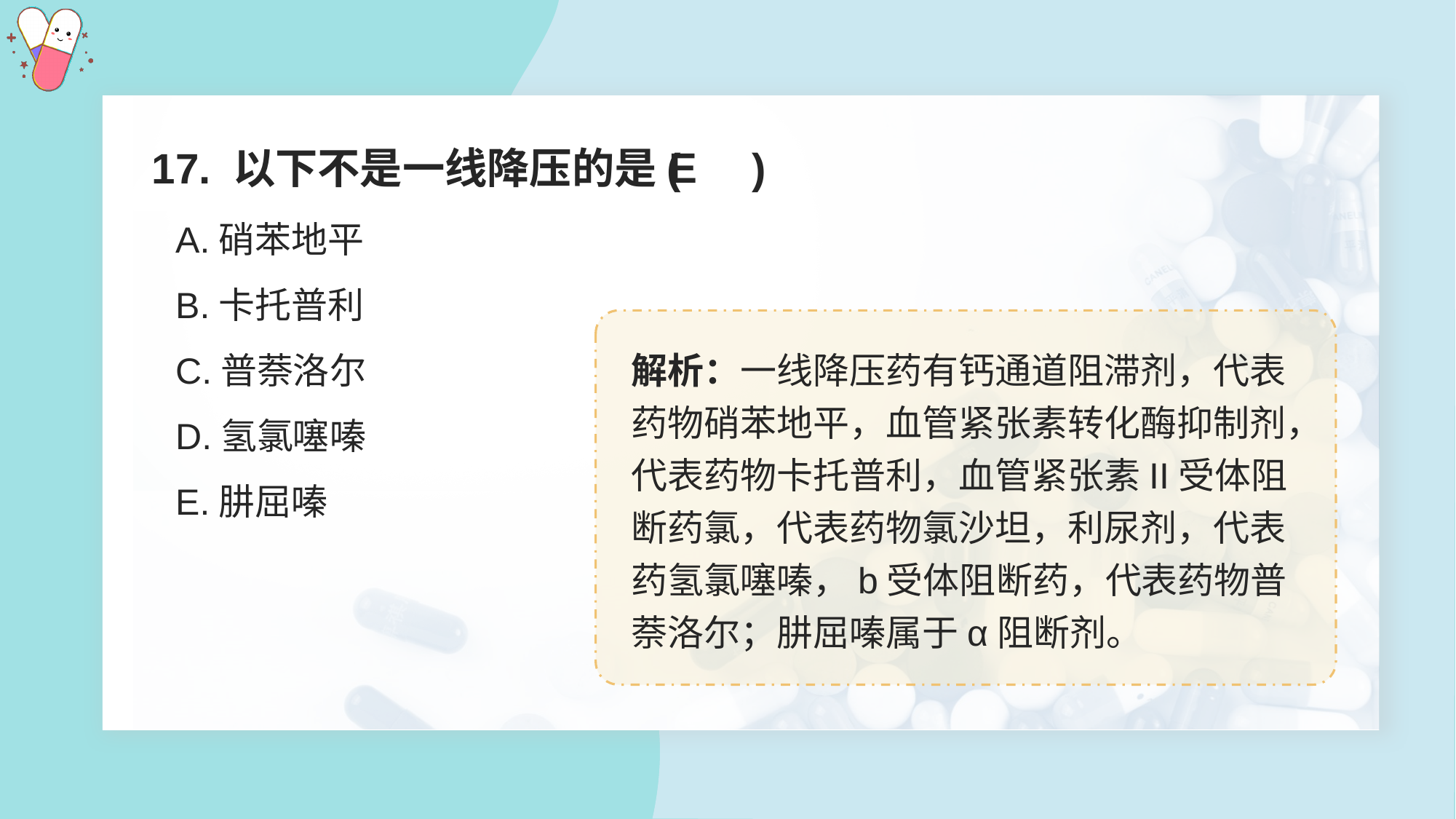

17. 以下不是一线降压的是(      )
E
A.硝苯地平
B.卡托普利
C.普萘洛尔
D.氢氯噻嗪
E.肼屈嗪

解析：一线降压药有钙通道阻滞剂，代表药物硝苯地平，血管紧张素转化酶抑制剂，代表药物卡托普利，血管紧张素II受体阻断药氯，代表药物氯沙坦，利尿剂，代表药氢氯噻嗪，b受体阻断药，代表药物普萘洛尔；肼屈嗪属于α阻断剂。